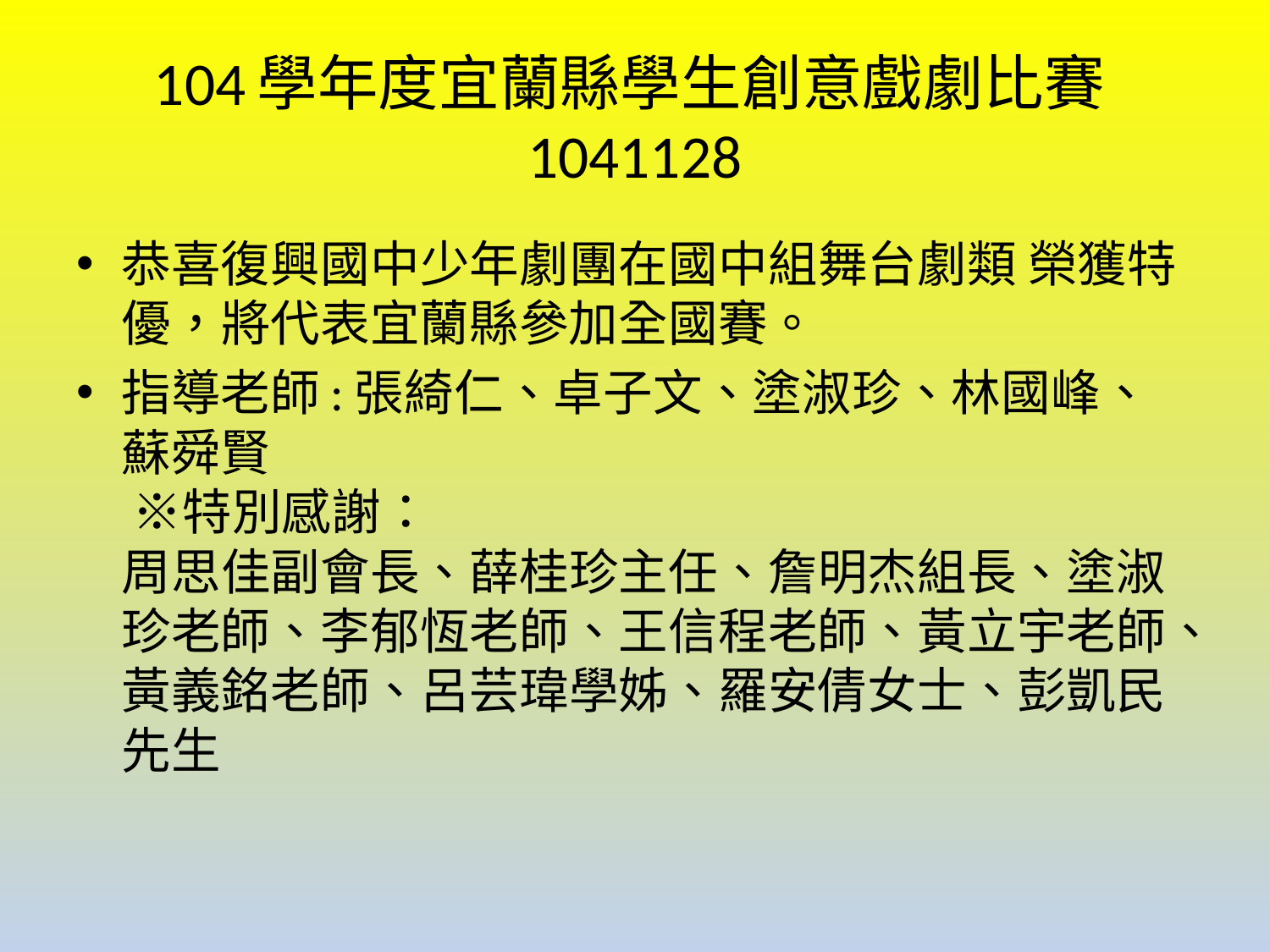

# 104學年度宜蘭縣學生創意戲劇比賽1041128
恭喜復興國中少年劇團在國中組舞台劇類 榮獲特優，將代表宜蘭縣參加全國賽。
指導老師:張綺仁、卓子文、塗淑珍、林國峰、蘇舜賢
 ※特別感謝：
周思佳副會長、薛桂珍主任、詹明杰組長、塗淑珍老師、李郁恆老師、王信程老師、黃立宇老師、黃義銘老師、呂芸瑋學姊、羅安倩女士、彭凱民先生